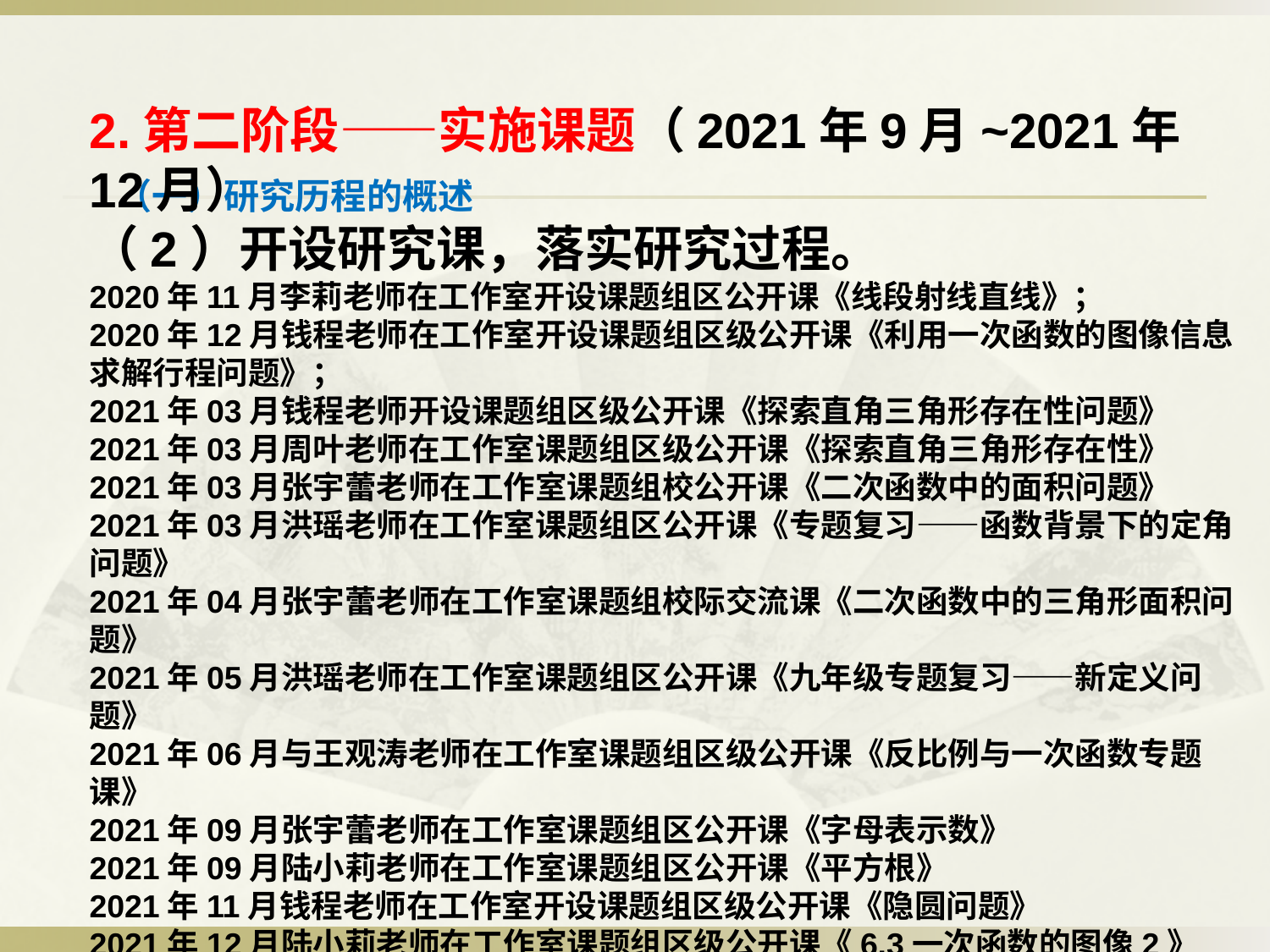

2.第二阶段——实施课题（2021年9月~2021年12月）
（2）开设研究课，落实研究过程。
2020年11月李莉老师在工作室开设课题组区公开课《线段射线直线》；
2020年12月钱程老师在工作室开设课题组区级公开课《利用一次函数的图像信息求解行程问题》；
2021年03月钱程老师开设课题组区级公开课《探索直角三角形存在性问题》
2021年03月周叶老师在工作室课题组区级公开课《探索直角三角形存在性》
2021年03月张宇蕾老师在工作室课题组校公开课《二次函数中的面积问题》
2021年03月洪瑶老师在工作室课题组区公开课《专题复习——函数背景下的定角问题》
2021年04月张宇蕾老师在工作室课题组校际交流课《二次函数中的三角形面积问题》
2021年05月洪瑶老师在工作室课题组区公开课《九年级专题复习——新定义问题》
2021年06月与王观涛老师在工作室课题组区级公开课《反比例与一次函数专题课》
2021年09月张宇蕾老师在工作室课题组区公开课《字母表示数》
2021年09月陆小莉老师在工作室课题组区公开课《平方根》
2021年11月钱程老师在工作室开设课题组区级公开课《隐圆问题》
2021年12月陆小莉老师在工作室课题组区级公开课《6.3一次函数的图像2》

# （一）研究历程的概述